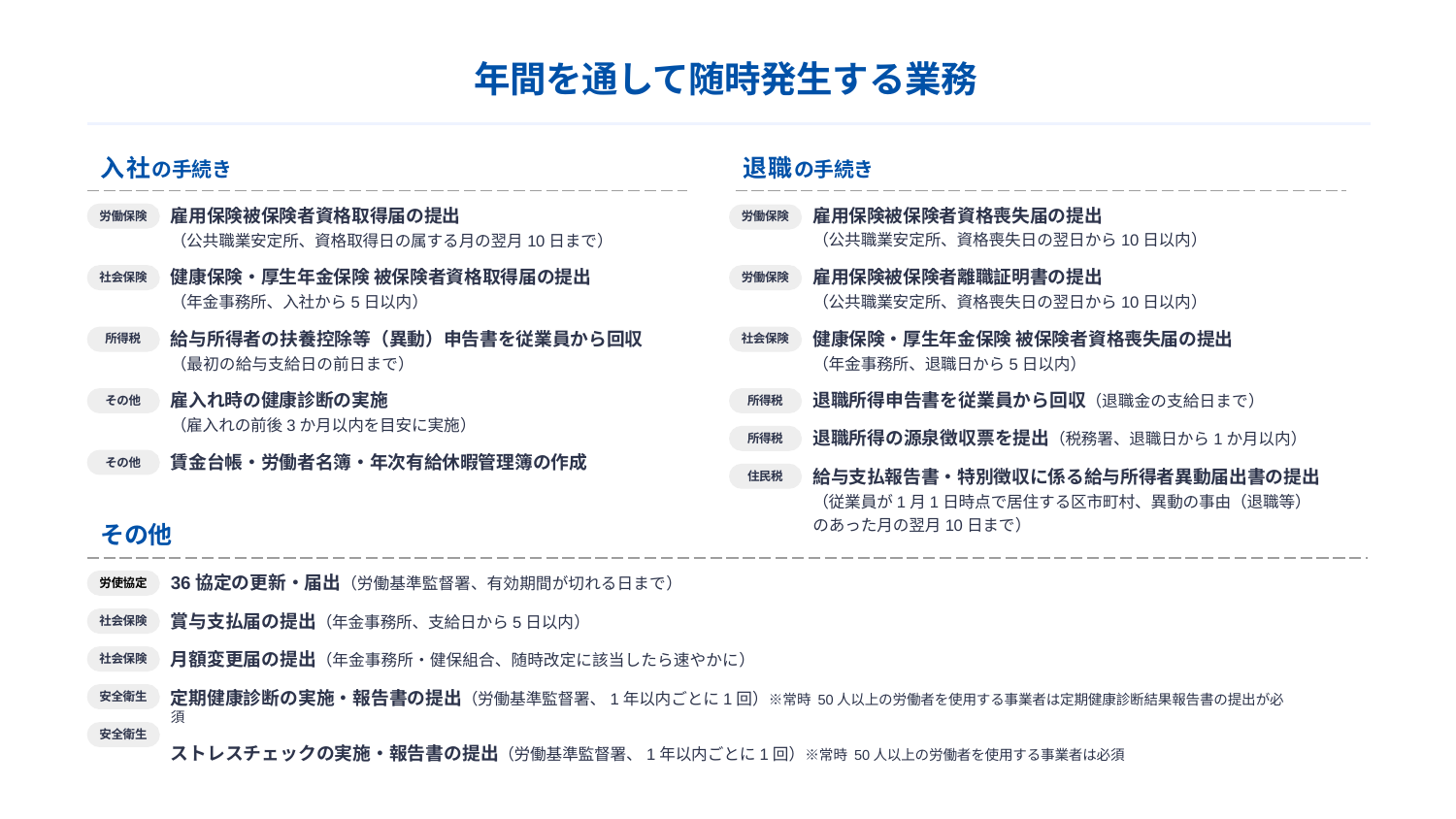

# 年間を通して随時発⽣する業務

⼊社の⼿続き
退職の⼿続き

雇⽤保険被保険者資格取得届の提出
（公共職業安定所、資格取得⽇の属する⽉の翌⽉10⽇まで）
健康保険‧厚⽣年⾦保険 被保険者資格取得届の提出
（年⾦事務所、⼊社から5⽇以内）
給与所得者の扶養控除等（異動）申告書を従業員から回収
（最初の給与⽀給⽇の前⽇まで）
雇⼊れ時の健康診断の実施
（雇⼊れの前後3か⽉以内を⽬安に実施）
賃⾦台帳‧労働者名簿‧年次有給休暇管理簿の作成
雇⽤保険被保険者資格喪失届の提出
（公共職業安定所、資格喪失⽇の翌⽇から10⽇以内）
雇⽤保険被保険者離職証明書の提出
（公共職業安定所、資格喪失⽇の翌⽇から10⽇以内）
健康保険‧厚⽣年⾦保険 被保険者資格喪失届の提出
（年⾦事務所、退職⽇から5⽇以内）
退職所得申告書を従業員から回収（退職⾦の⽀給⽇まで）
退職所得の源泉徴収票を提出（税務署、退職⽇から1か⽉以内） 給与⽀払報告書‧特別徴収に係る給与所得者異動届出書の提出
（従業員が1⽉1⽇時点で居住する区市町村、異動の事由（退職等）のあった⽉の翌⽉10⽇まで）

労働保険
労働保険

社会保険
労働保険

所得税
社会保険

その他
所得税

所得税

その他

住⺠税
その他

36協定の更新‧届出（労働基準監督署、有効期間が切れる⽇まで）
賞与⽀払届の提出（年⾦事務所、⽀給⽇から5⽇以内）
⽉額変更届の提出（年⾦事務所‧健保組合、随時改定に該当したら速やかに）
定期健康診断の実施‧報告書の提出（労働基準監督署、1年以内ごとに1回）※常時 50⼈以上の労働者を使⽤する事業者は定期健康診断結果報告書の提出が必須
ストレスチェックの実施‧報告書の提出（労働基準監督署、1年以内ごとに1回）※常時 50⼈以上の労働者を使⽤する事業者は必須

労使協定

社会保険

社会保険

安全衛⽣

安全衛⽣